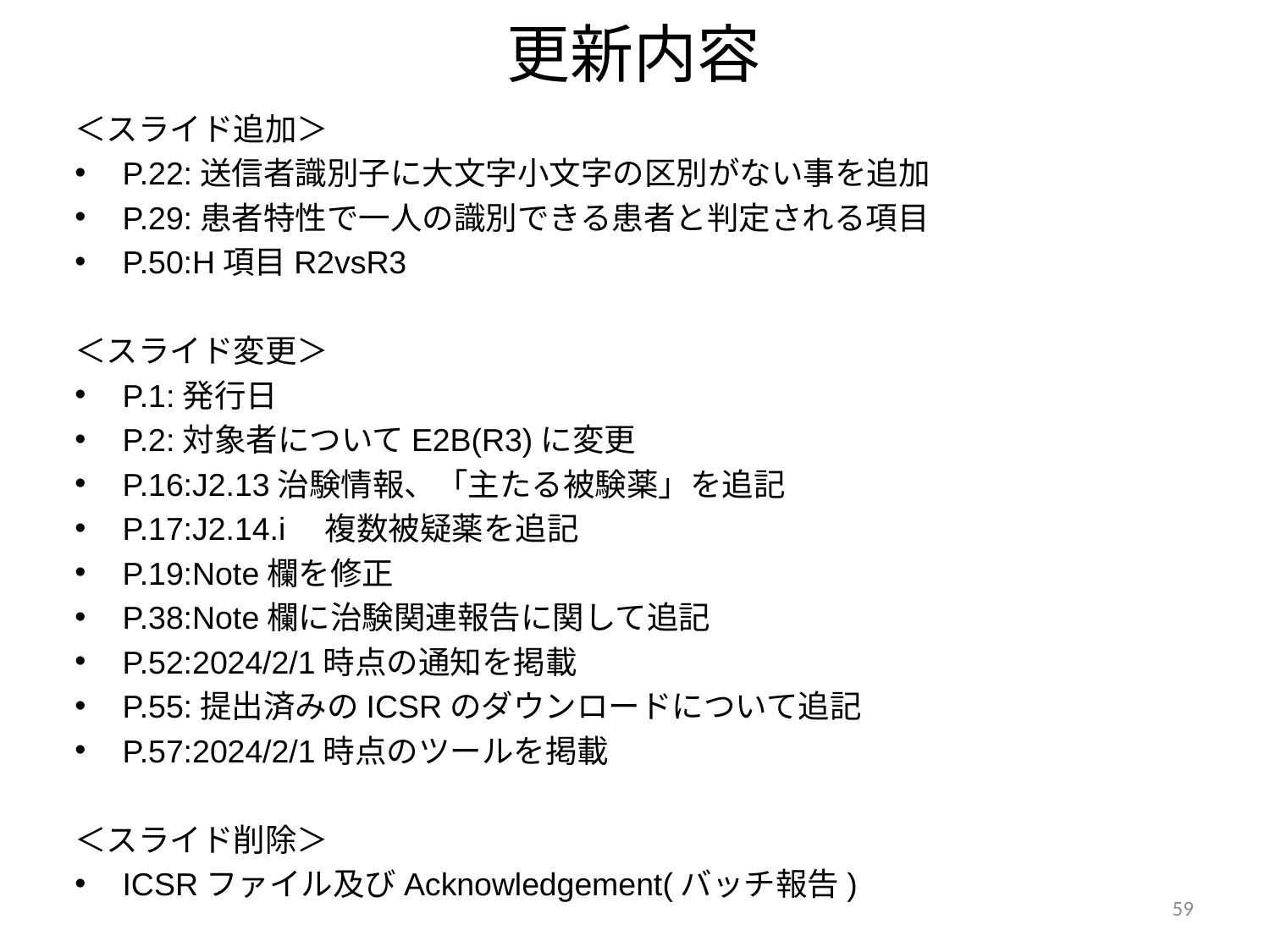

# 更新内容
＜スライド追加＞
P.22:送信者識別子に大文字小文字の区別がない事を追加
P.29:患者特性で一人の識別できる患者と判定される項目
P.50:H項目R2vsR3

＜スライド変更＞
P.1:発行日
P.2:対象者についてE2B(R3)に変更
P.16:J2.13治験情報、「主たる被験薬」を追記
P.17:J2.14.i　複数被疑薬を追記
P.19:Note欄を修正
P.38:Note欄に治験関連報告に関して追記
P.52:2024/2/1時点の通知を掲載
P.55:提出済みのICSRのダウンロードについて追記
P.57:2024/2/1時点のツールを掲載

＜スライド削除＞
ICSRファイル及びAcknowledgement(バッチ報告)

59